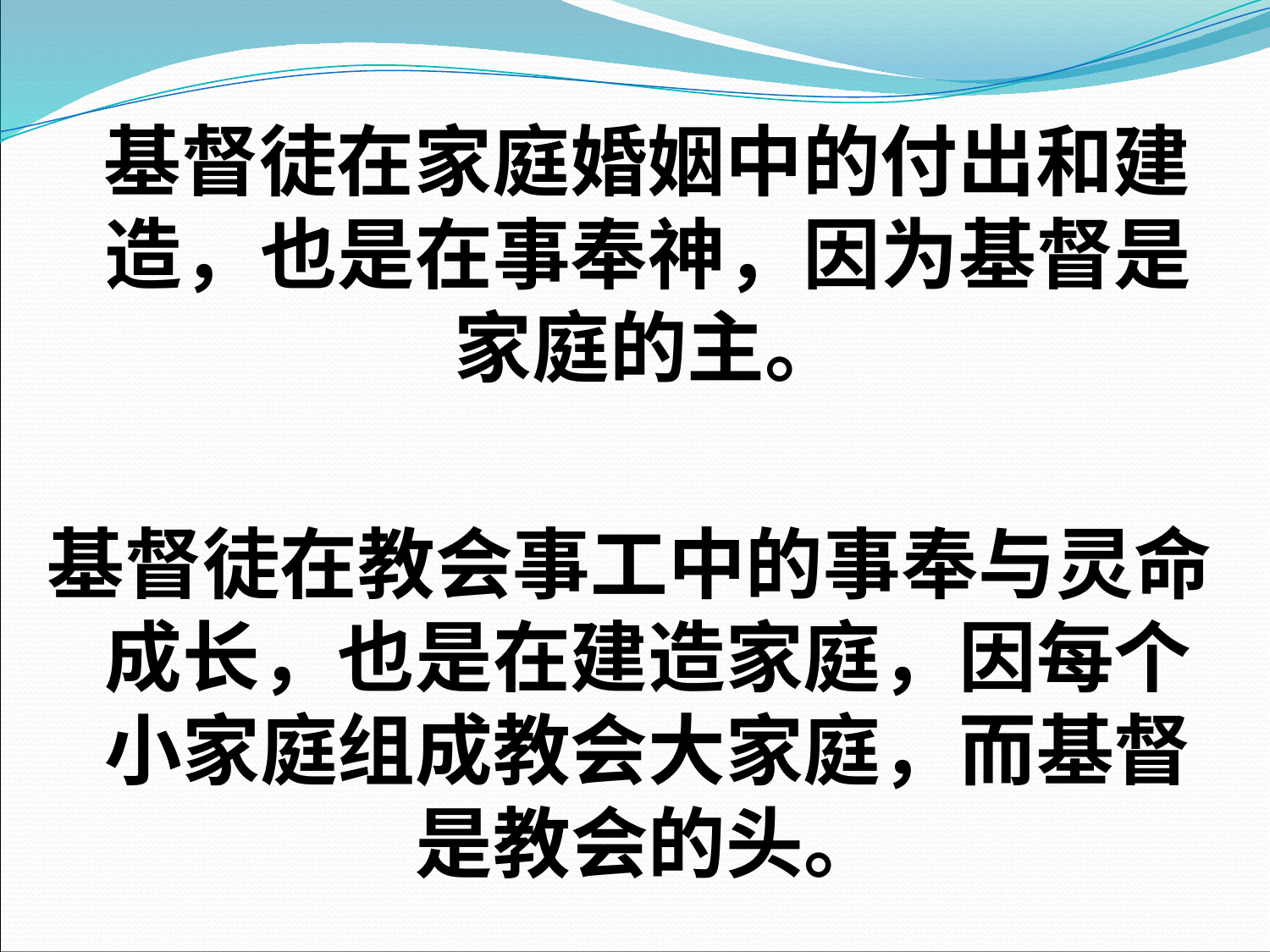

#
 基督徒在家庭婚姻中的付出和建造，也是在事奉神，因为基督是家庭的主。

基督徒在教会事工中的事奉与灵命成长，也是在建造家庭，因每个小家庭组成教会大家庭，而基督是教会的头。